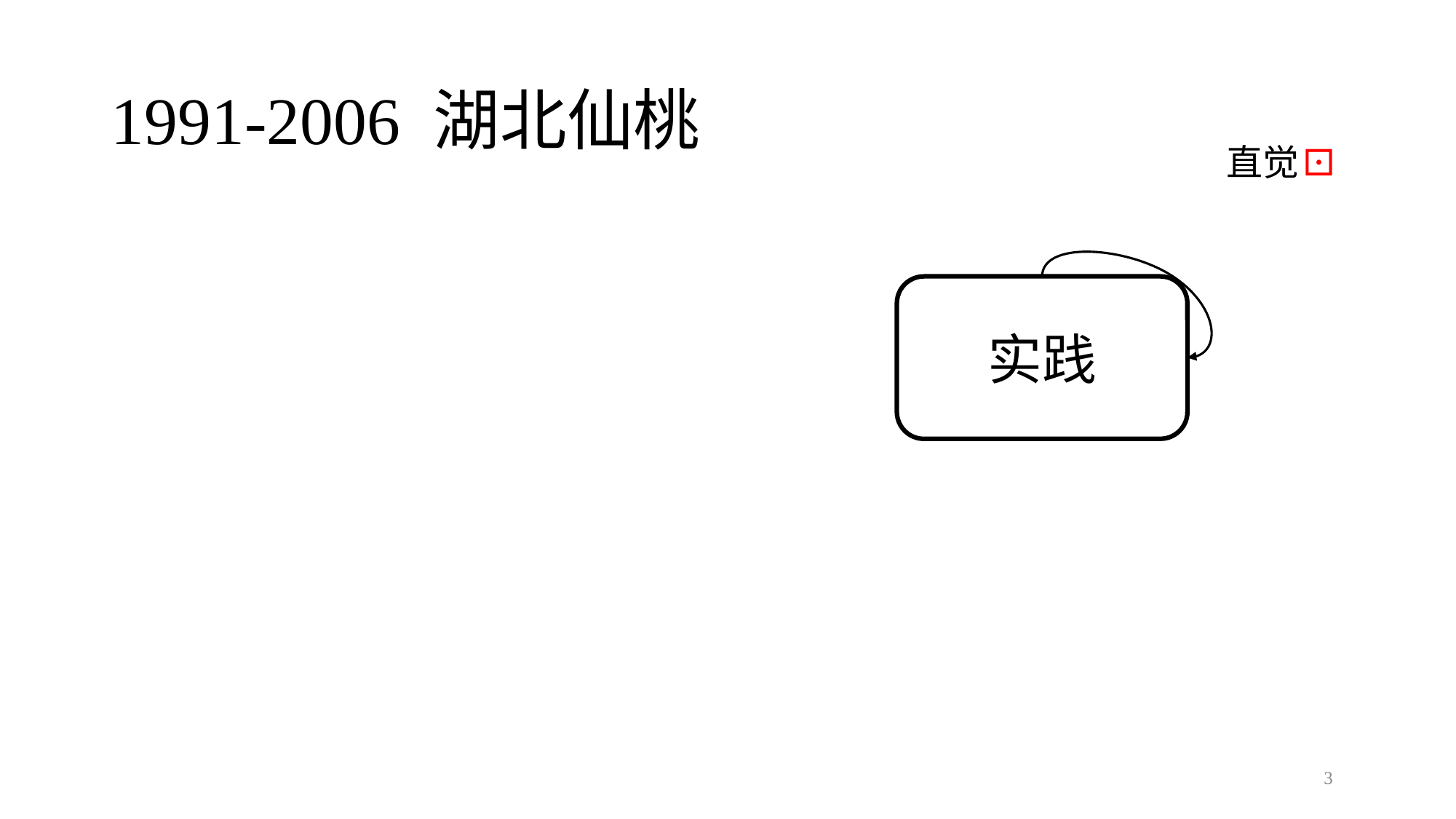

# 1991-2006 湖北仙桃
直觉
⚀
实践
3